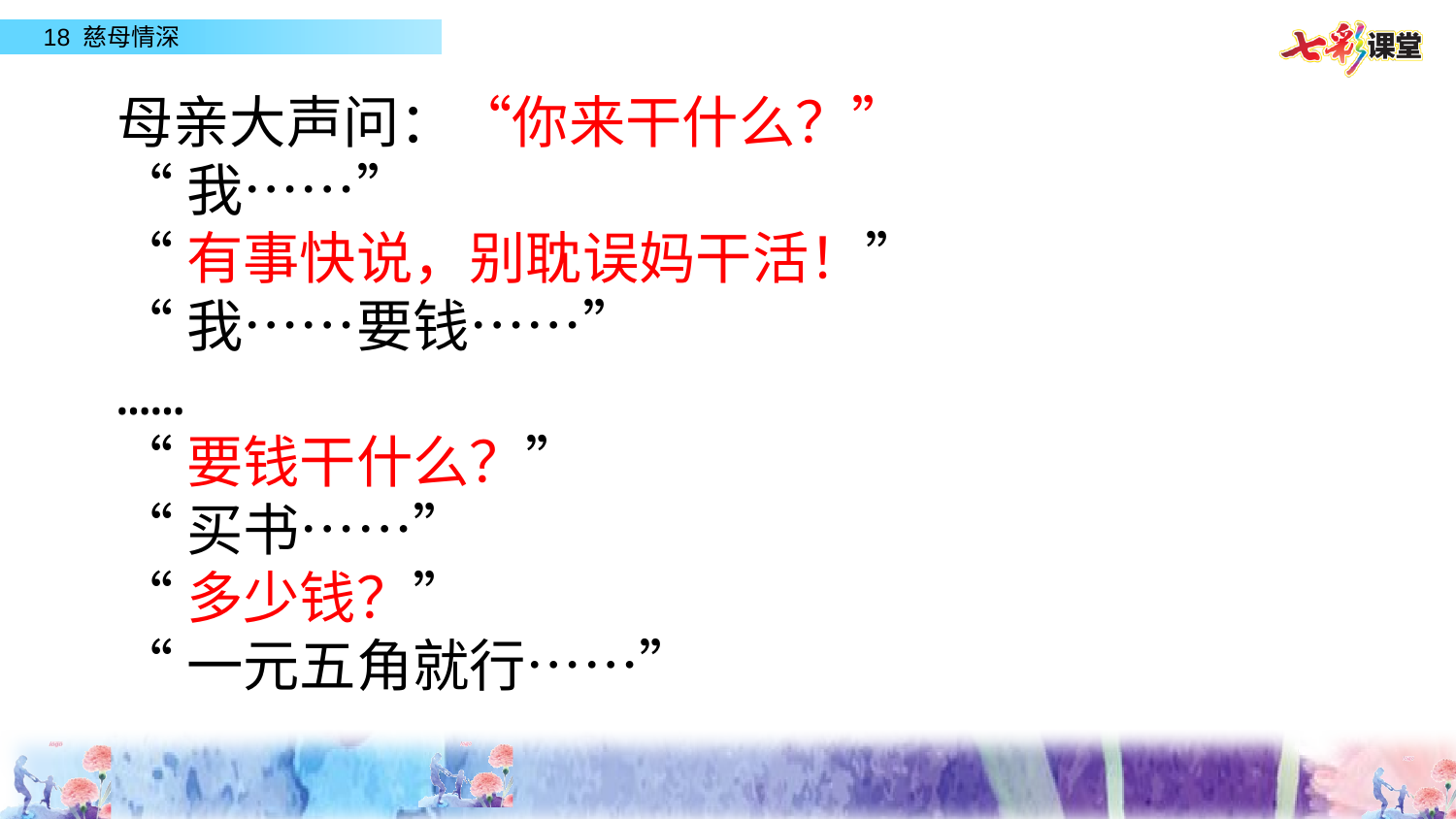

母亲大声问：“你来干什么？”
“我……”
“有事快说，别耽误妈干活！”
“我……要钱……”
……
“要钱干什么？”
“买书……”
“多少钱？”
“一元五角就行……”